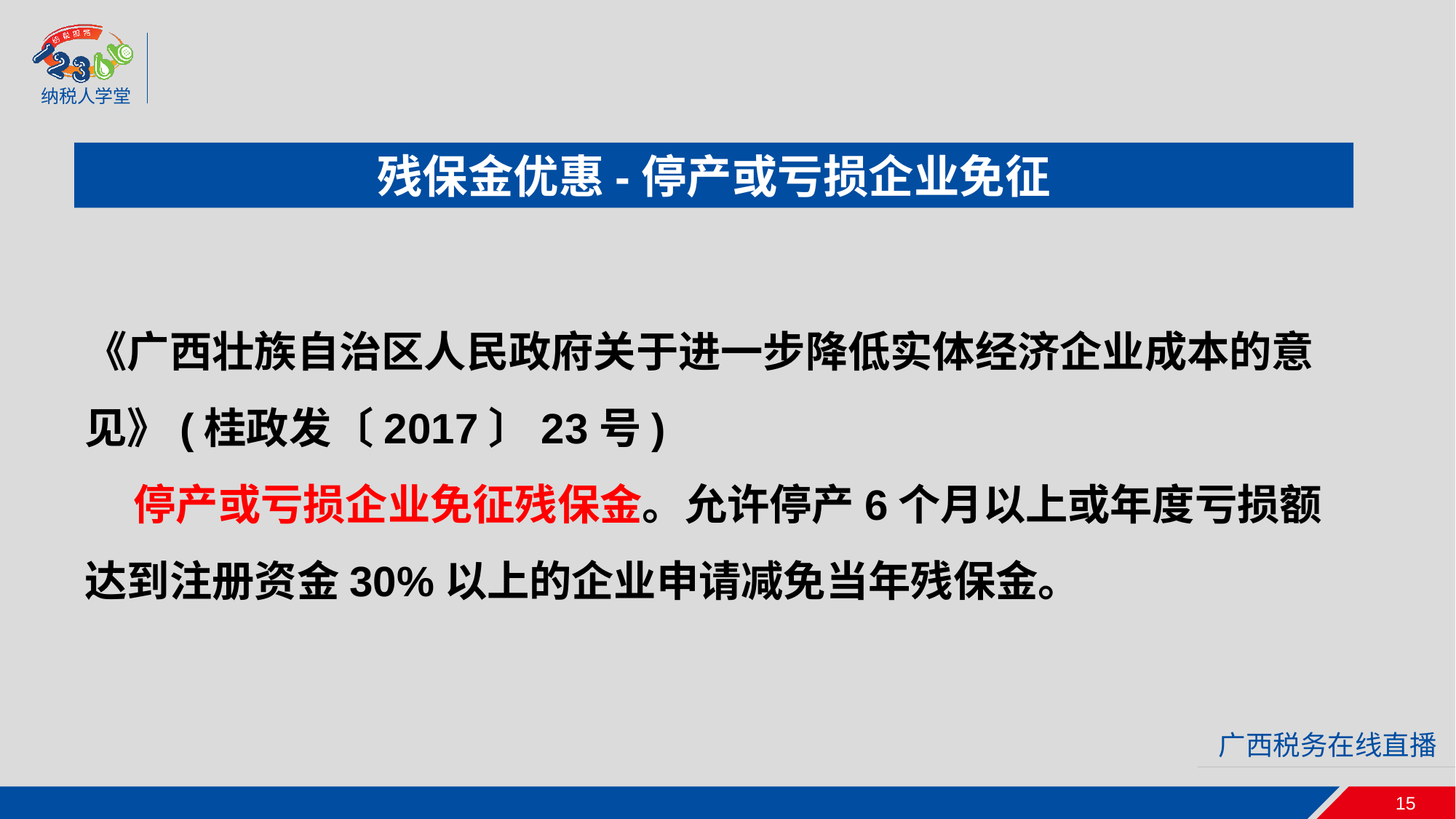

残保金优惠-停产或亏损企业免征

《广西壮族自治区人民政府关于进一步降低实体经济企业成本的意见》(桂政发〔2017〕23号)
    停产或亏损企业免征残保金。允许停产6个月以上或年度亏损额达到注册资金30%以上的企业申请减免当年残保金。